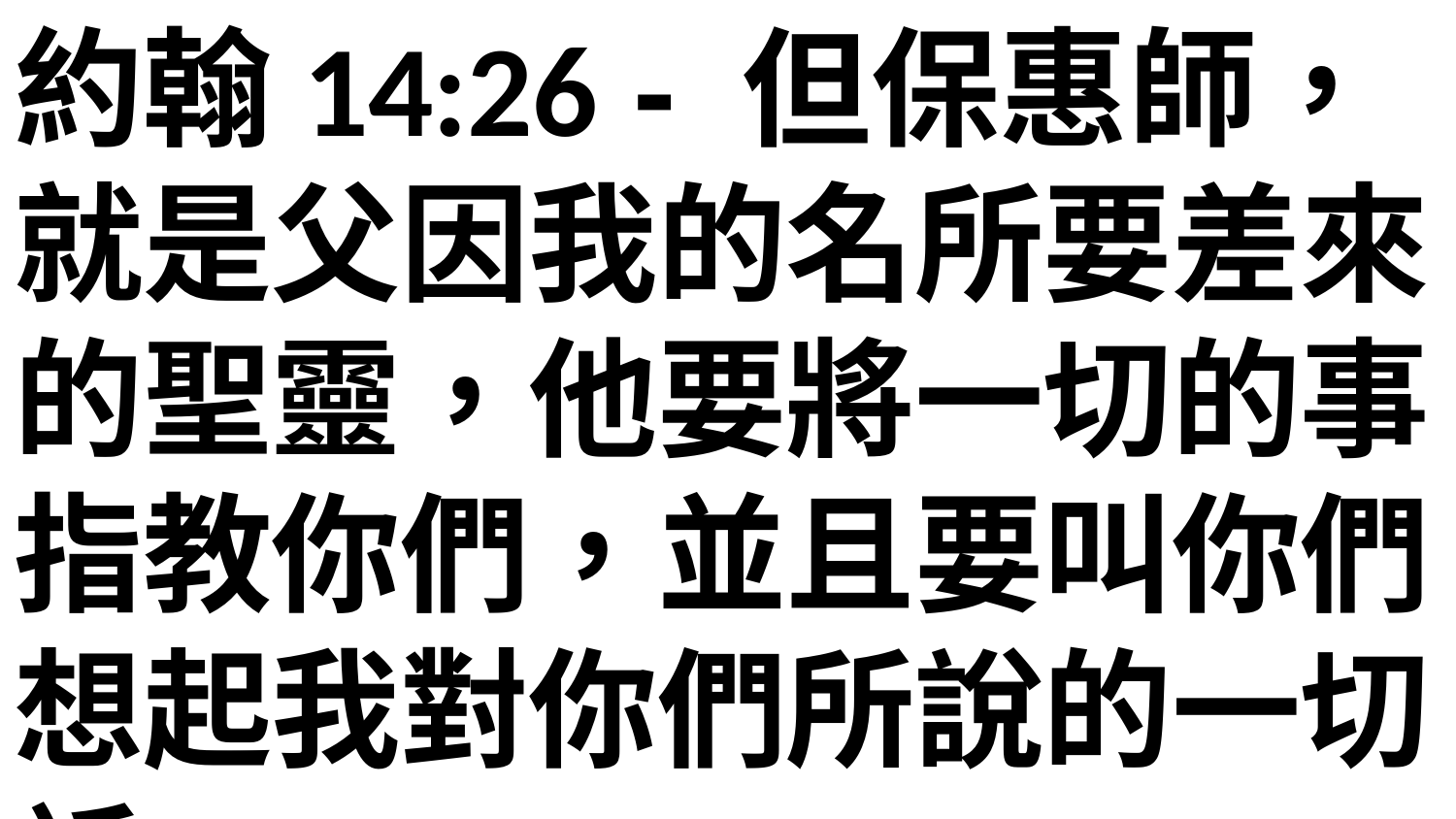

約翰14:26 - 但保惠師，就是父因我的名所要差來的聖靈，他要將一切的事指教你們，並且要叫你們想起我對你們所說的一切話。